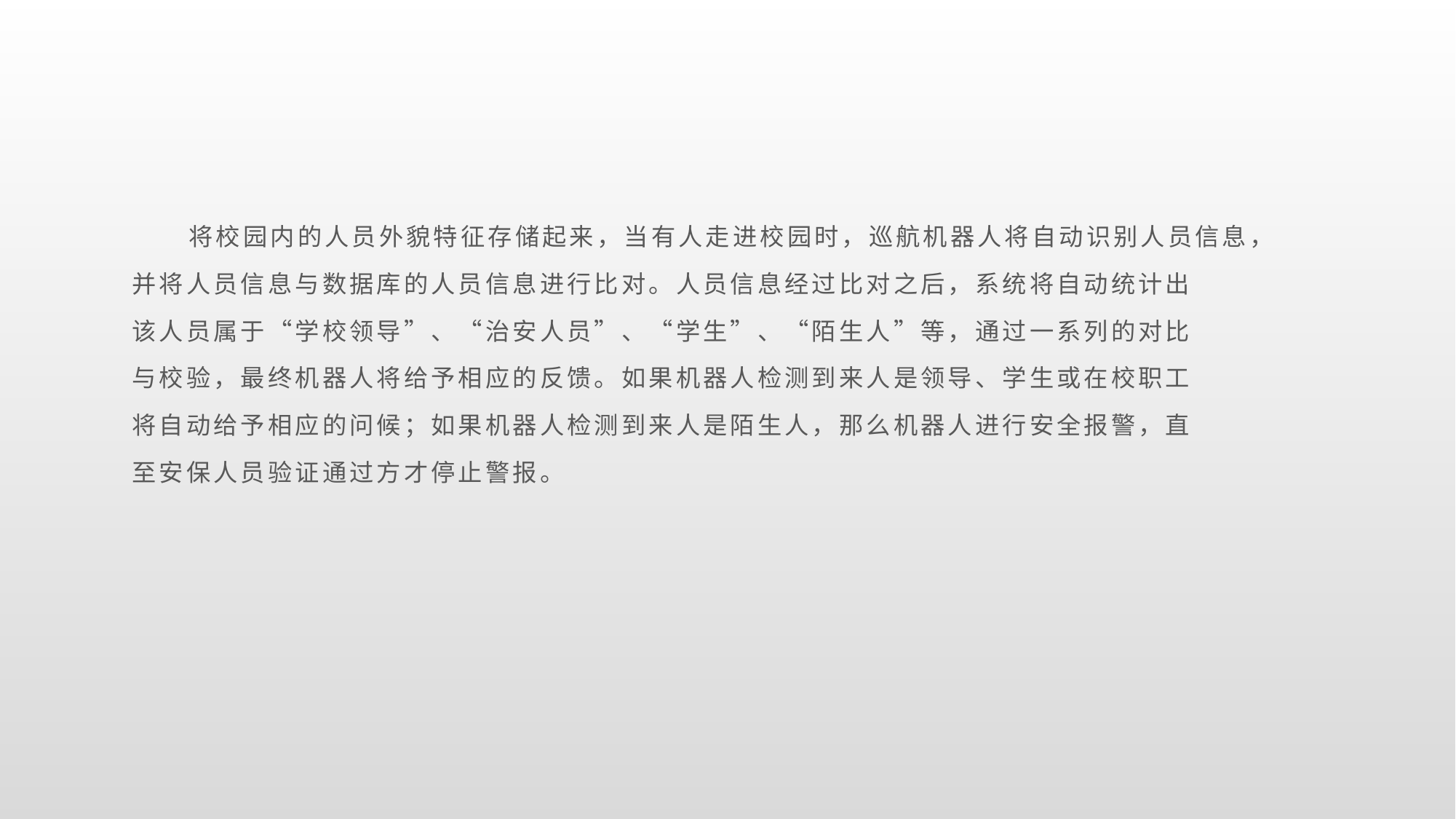

将校园内的人员外貌特征存储起来，当有人走进校园时，巡航机器人将自动识别人员信息，
并将人员信息与数据库的人员信息进行比对。人员信息经过比对之后，系统将自动统计出
该人员属于“学校领导”、“治安人员”、“学生”、“陌生人”等，通过一系列的对比
与校验，最终机器人将给予相应的反馈。如果机器人检测到来人是领导、学生或在校职工
将自动给予相应的问候；如果机器人检测到来人是陌生人，那么机器人进行安全报警，直
至安保人员验证通过方才停止警报。